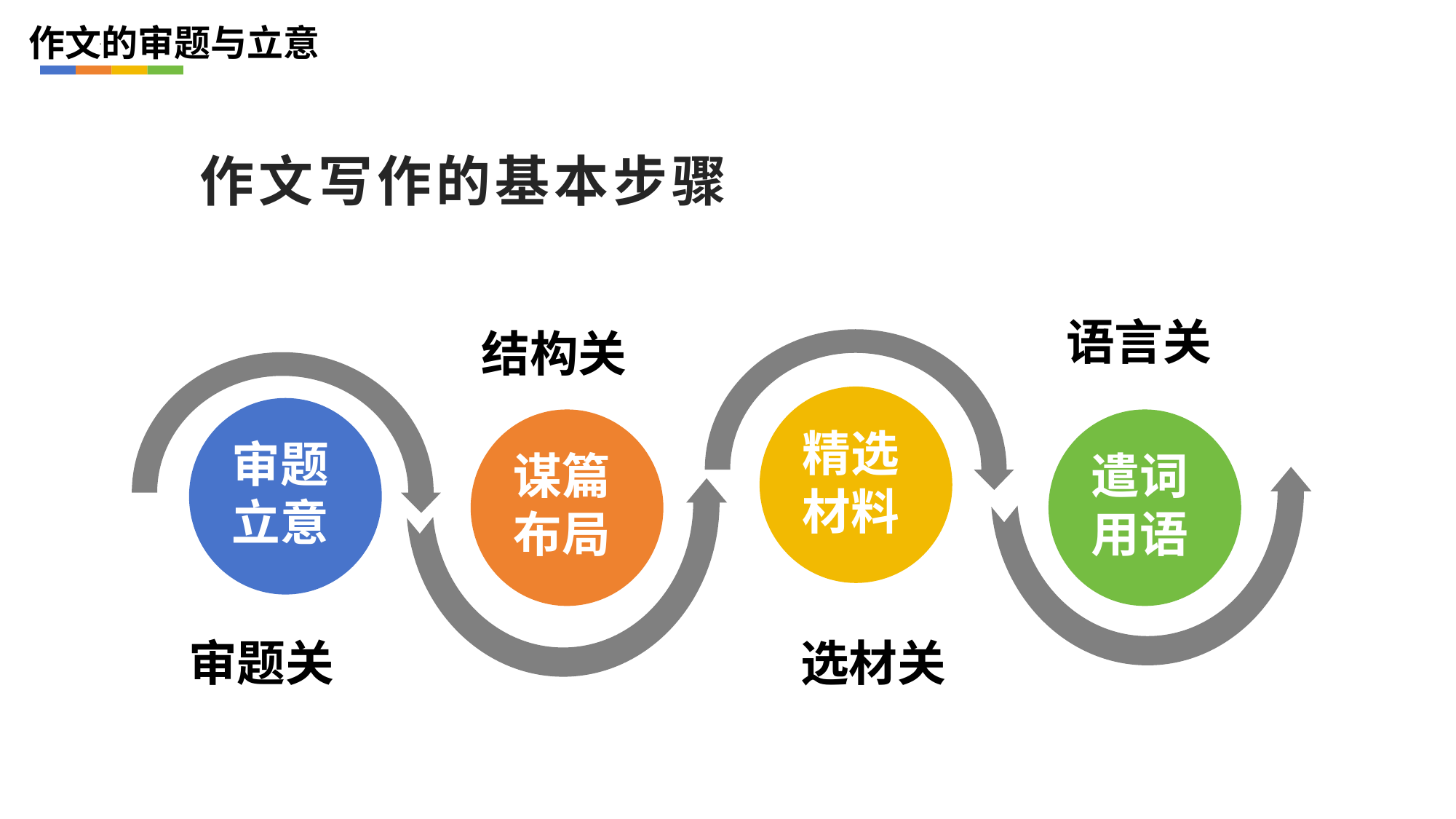

作文的审题与立意

# 作文写作的基本步骤
语言关
结构关

精选材料
审题立意
谋篇布局
遣词用语

审题关
选材关